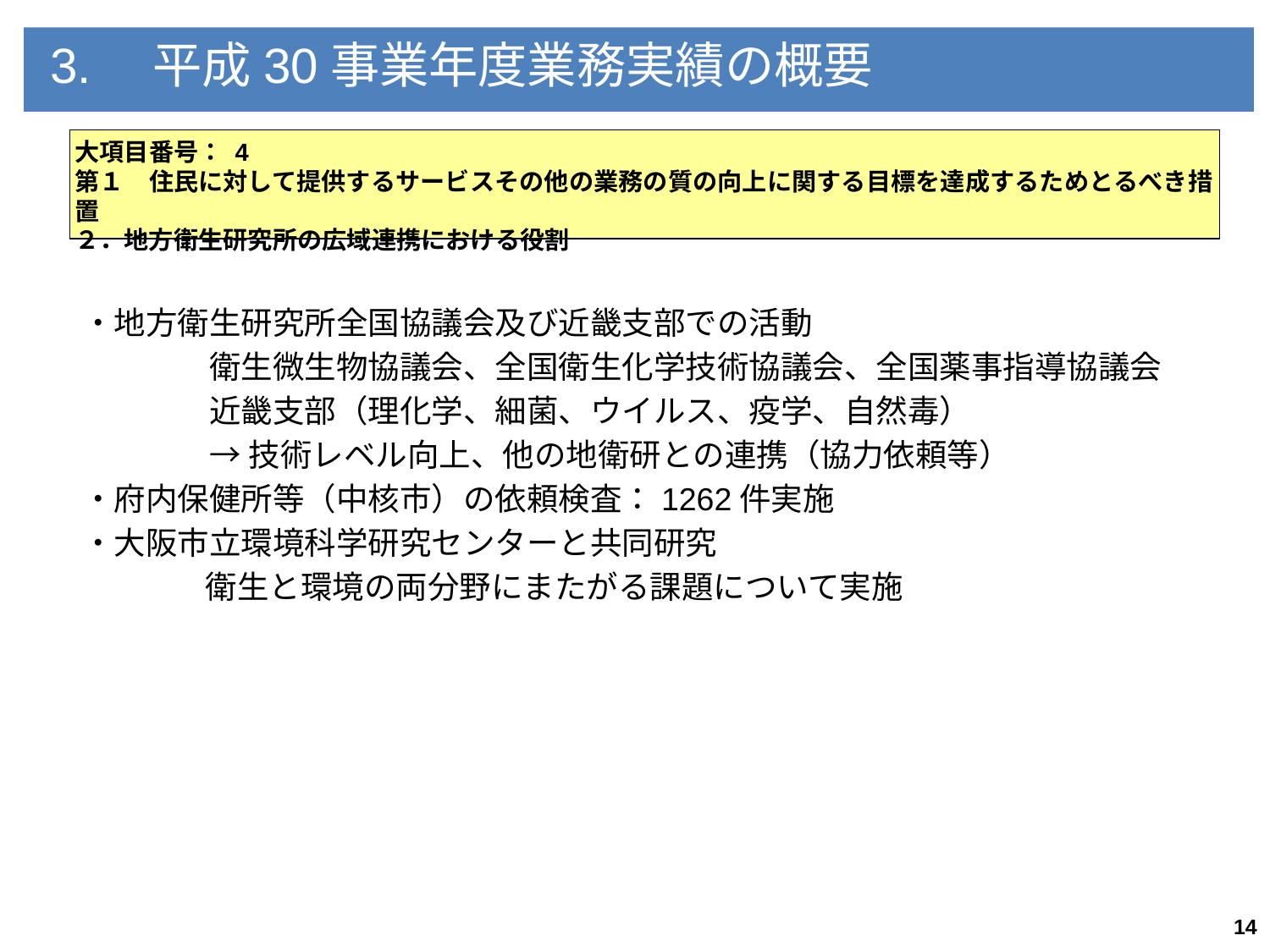

3.　平成30事業年度業務実績の概要
大項目番号： 4
第１　住民に対して提供するサービスその他の業務の質の向上に関する目標を達成するためとるべき措置
２．地方衛生研究所の広域連携における役割
・地方衛生研究所全国協議会及び近畿支部での活動
	衛生微生物協議会、全国衛生化学技術協議会、全国薬事指導協議会
	近畿支部（理化学、細菌、ウイルス、疫学、自然毒）
	→技術レベル向上、他の地衛研との連携（協力依頼等）
・府内保健所等（中核市）の依頼検査：1262件実施
・大阪市立環境科学研究センターと共同研究
	衛生と環境の両分野にまたがる課題について実施
14